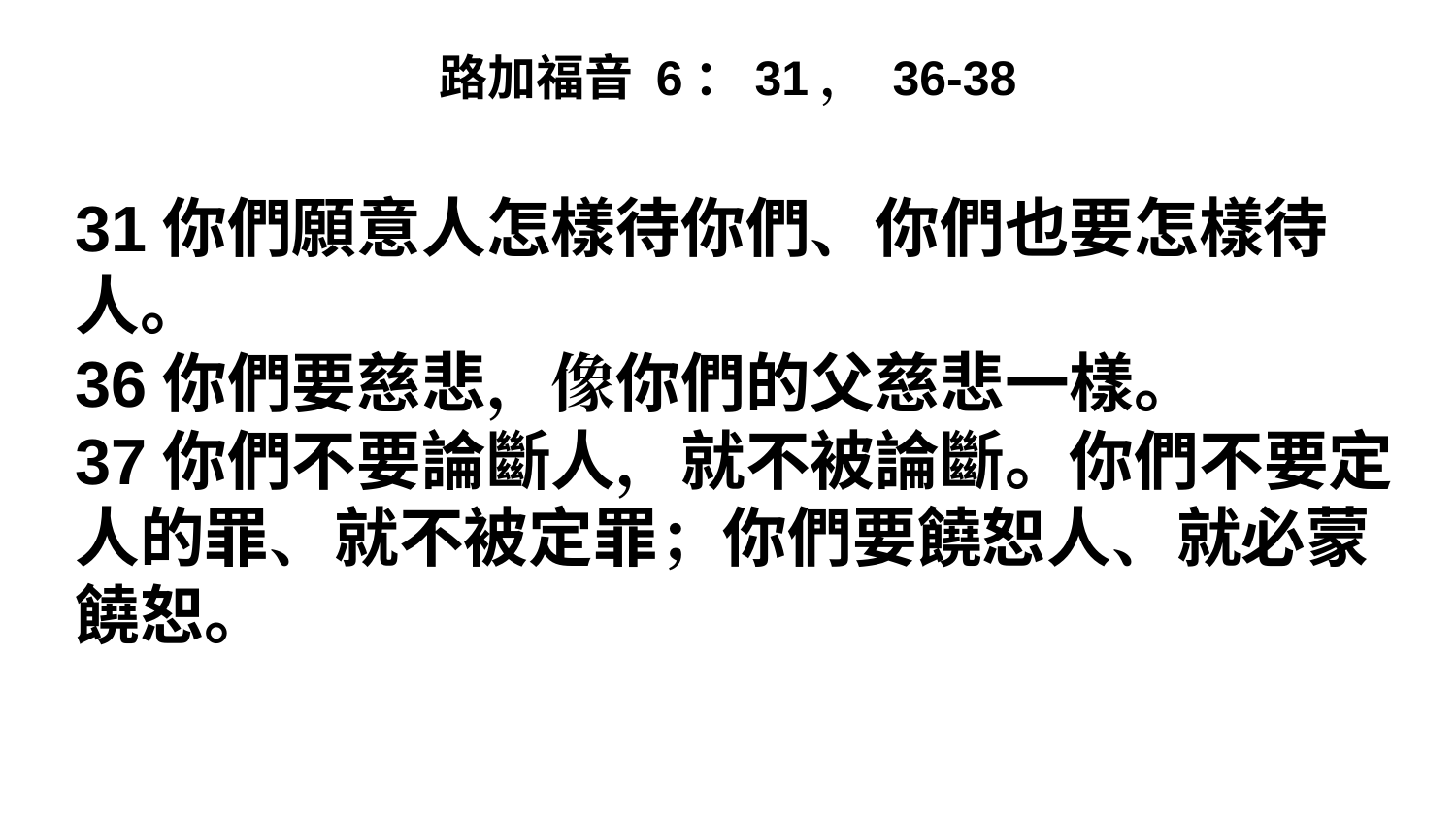

# 路加福音 6：31， 36-38
31你們願意人怎樣待你們、你們也要怎樣待人。
36你們要慈悲，像你們的父慈悲一樣。
37你們不要論斷人，就不被論斷。你們不要定人的罪、就不被定罪；你們要饒恕人、就必蒙饒恕。